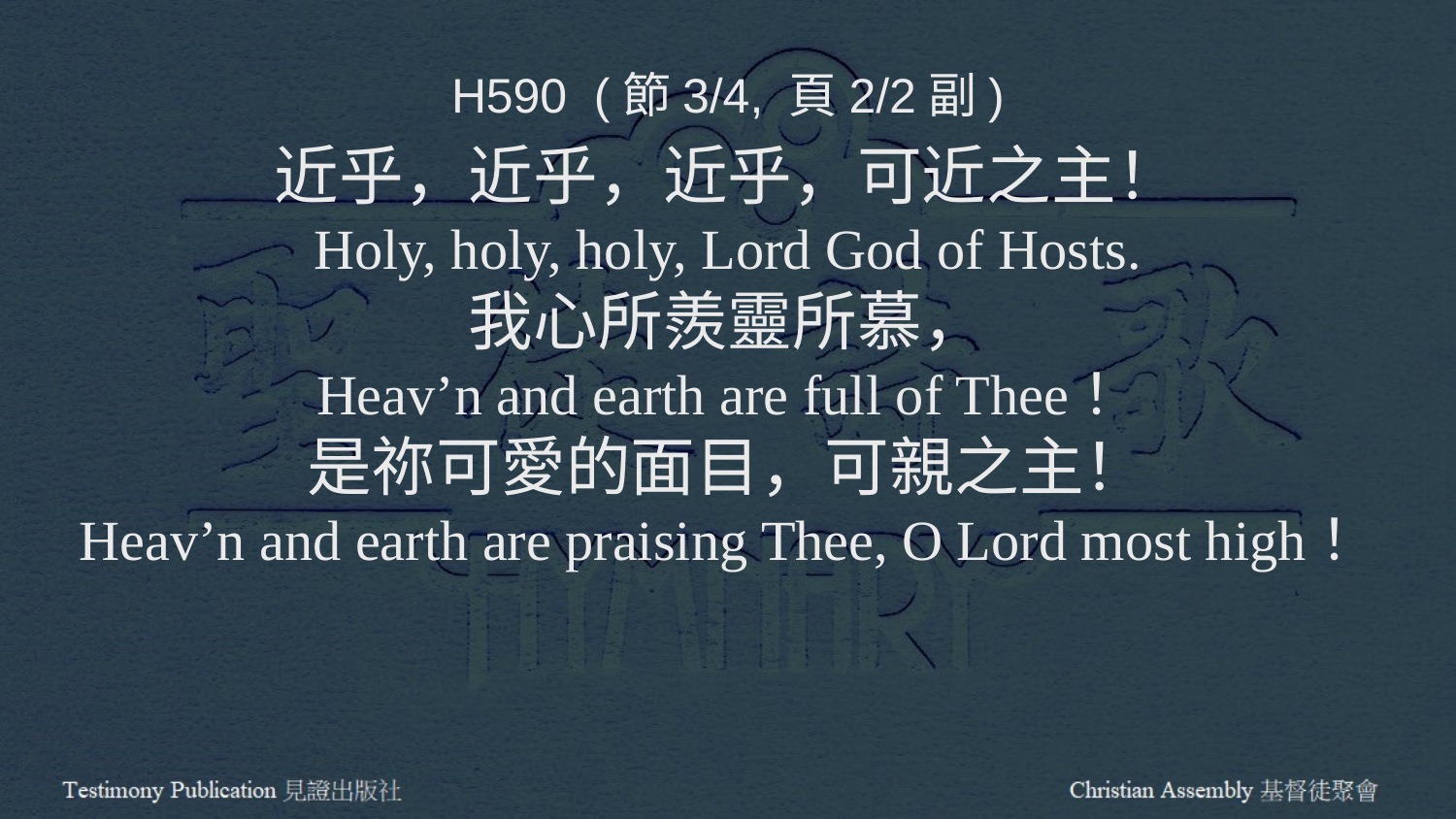

H590  (節3/4, 頁2/2副)
近乎，近乎，近乎，可近之主！
Holy, holy, holy, Lord God of Hosts.
我心所羨靈所慕，
Heav’n and earth are full of Thee！
是祢可愛的面目，可親之主！
Heav’n and earth are praising Thee, O Lord most high！